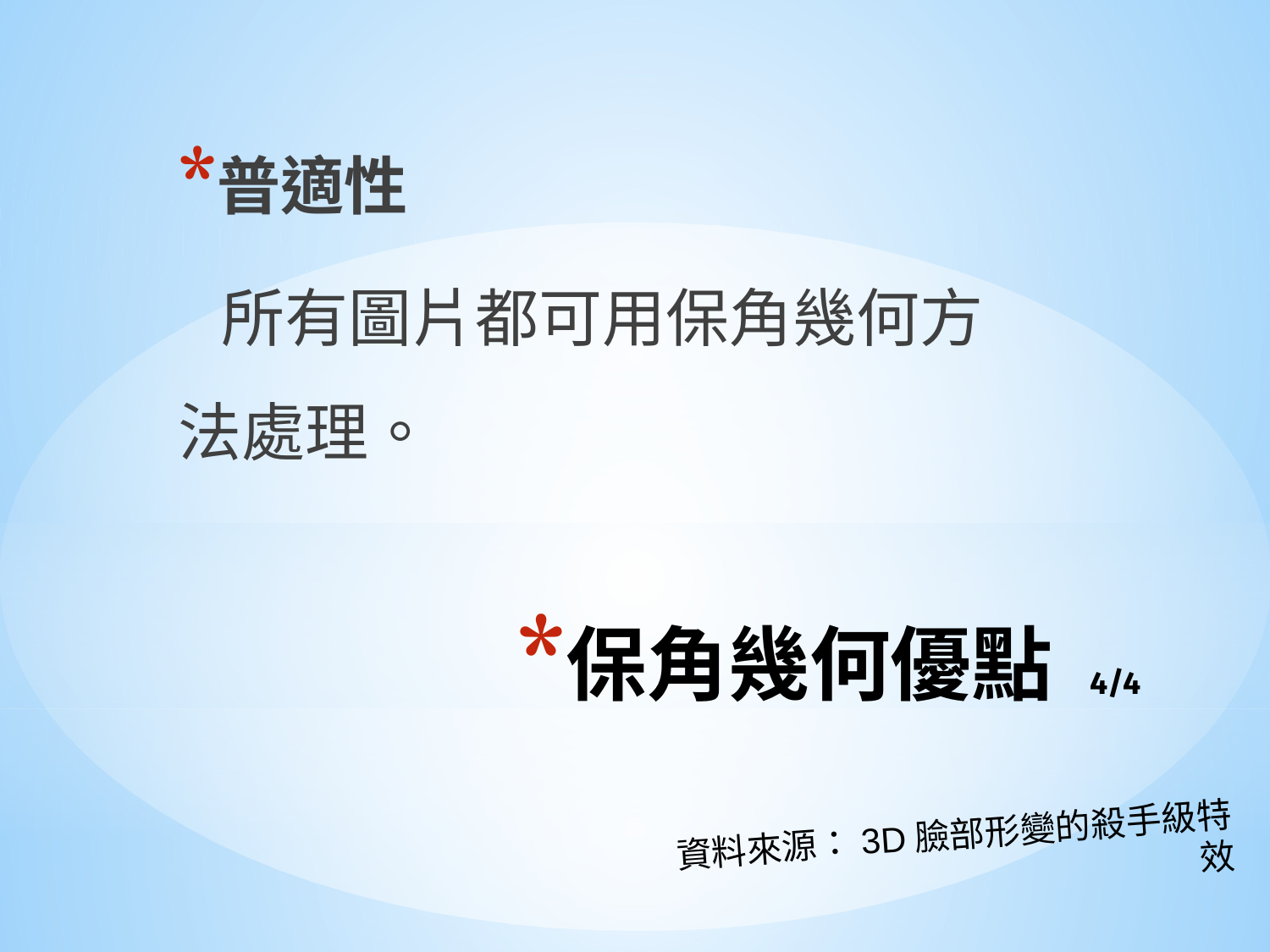

普適性
  所有圖片都可用保角幾何方法處理。
# 保角幾何優點 4/4
資料來源：3D臉部形變的殺手級特效